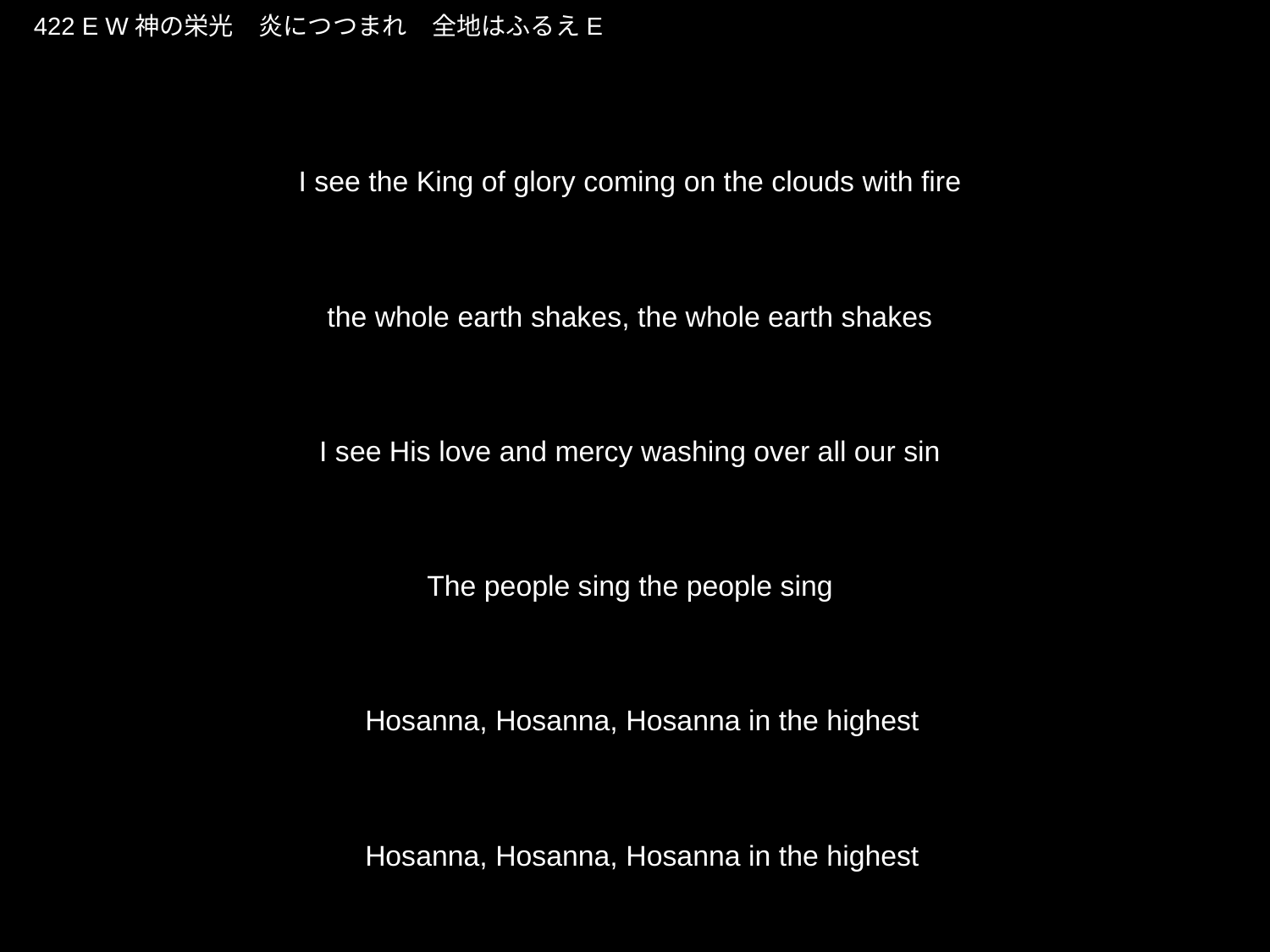

かみのえいこうほのおにつつまれぜんちはふるえ
★W
422 E W神の栄光　炎につつまれ　全地はふるえE
★

I see the King of glory coming on the clouds with fire

the whole earth shakes, the whole earth shakes

I see His love and mercy washing over all our sin

The people sing the people sing

   Hosanna, Hosanna, Hosanna in the highest

   Hosanna, Hosanna, Hosanna in the highest